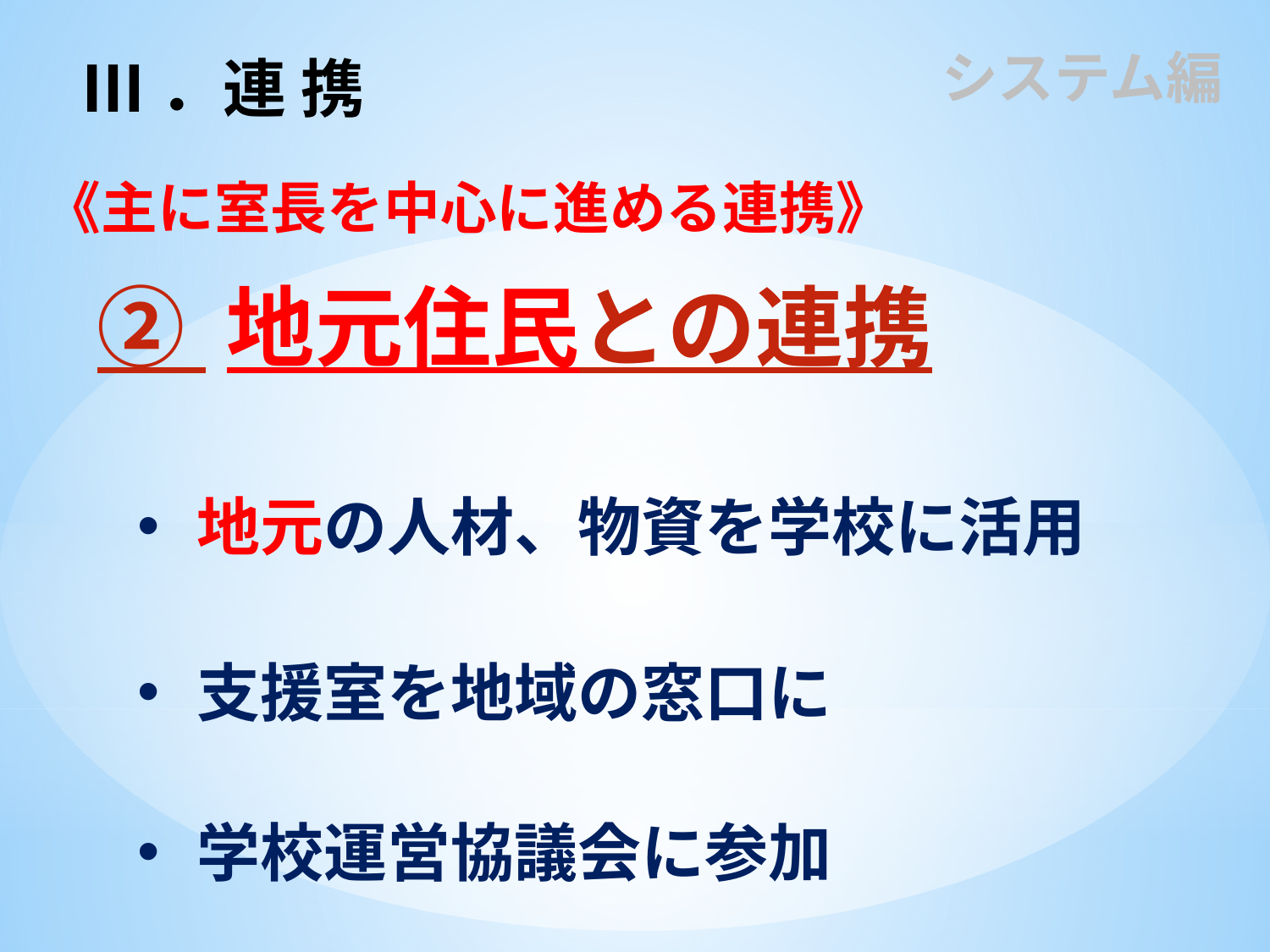

システム編
Ⅲ．連 携

《主に室長を中心に進める連携》
② 地元住民との連携
 地元の人材、物資を学校に活用
 支援室を地域の窓口に
 学校運営協議会に参加